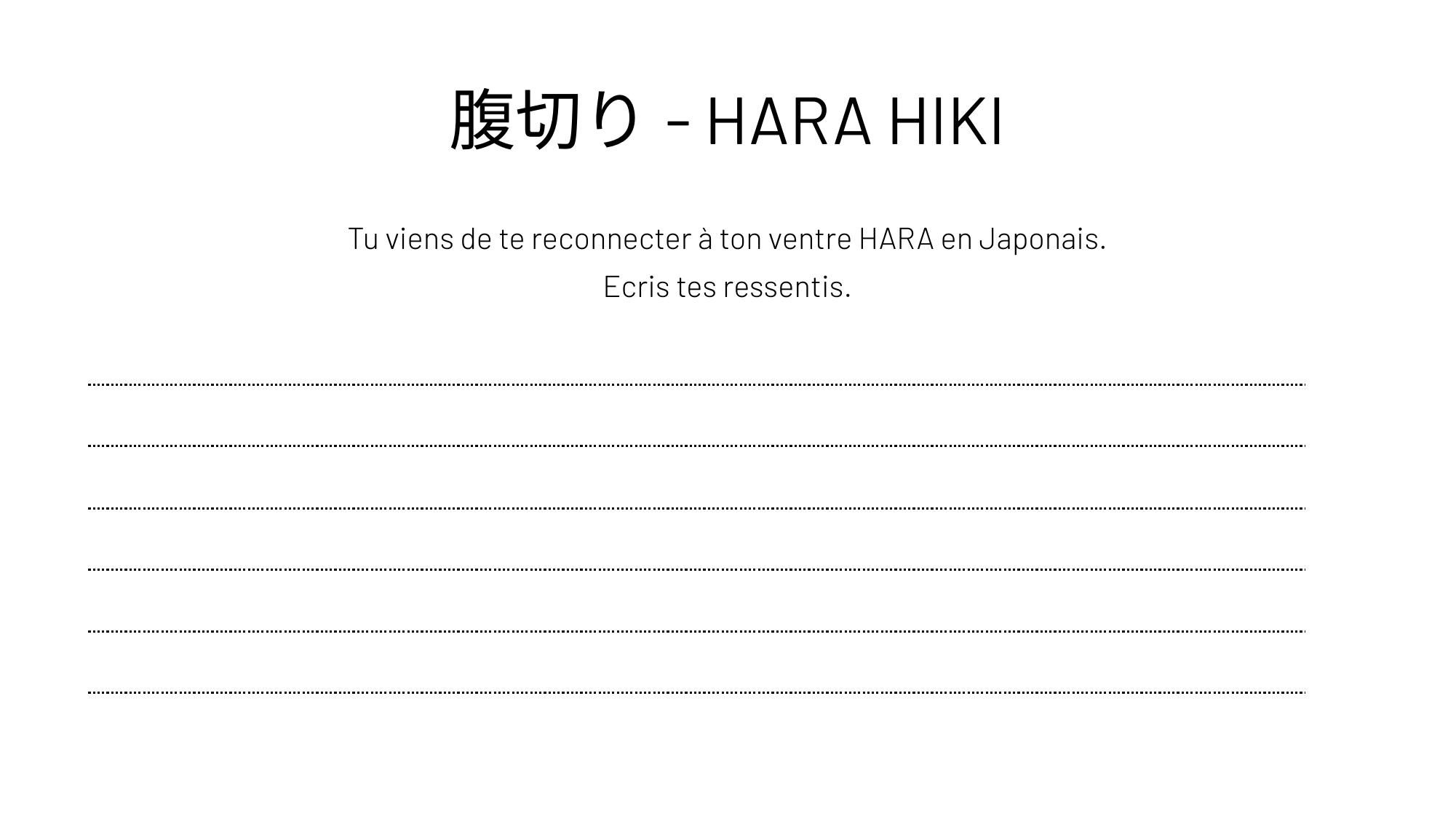

# 腹切り- HARA HIKI
Tu viens de te reconnecter à ton ventre HARA en Japonais.
Ecris tes ressentis.